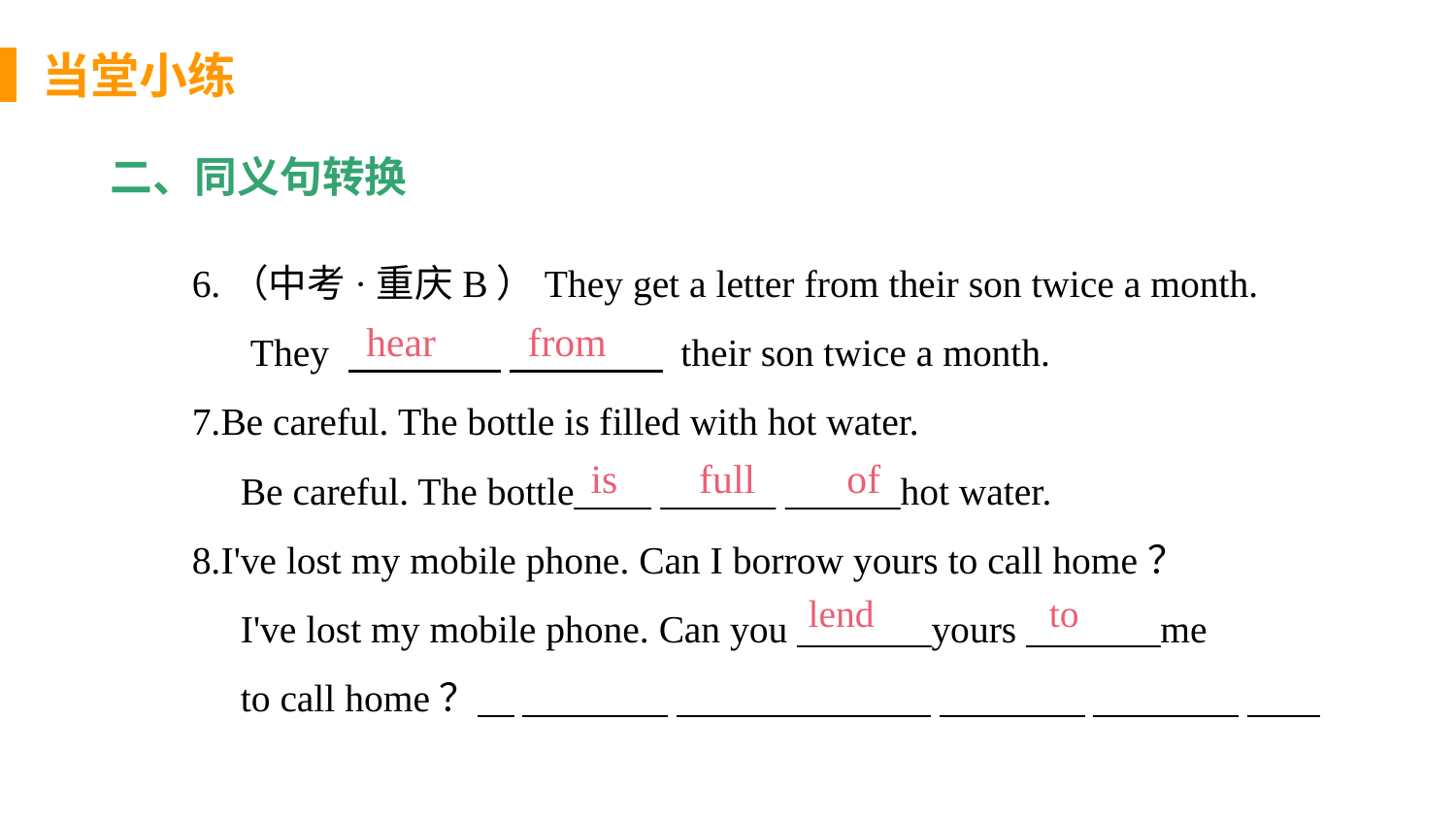

当堂小练

二、同义句转换
6.（中考·重庆B）They get a letter from their son twice a month.
      They 　　　　 　　　　 their son twice a month.
7.Be careful. The bottle is filled with hot water.
     Be careful. The bottle____ ______ ______hot water.
8.I've lost my mobile phone. Can I borrow yours to call home？
     I've lost my mobile phone. Can you _______yours _______me
     to call home？
hear         from
is        full         of
to
lend